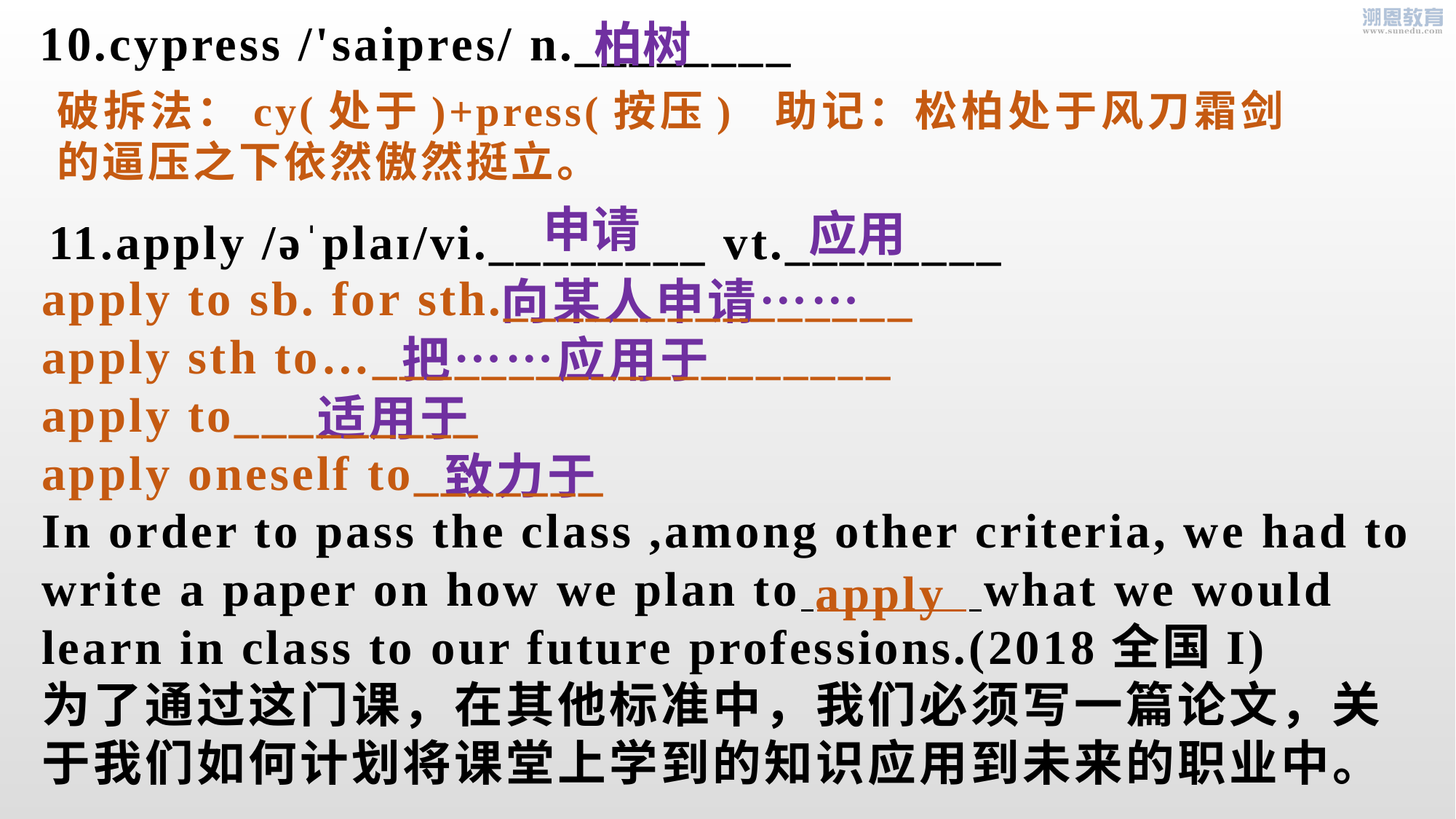

10.cypress /'saipres/ n.________
柏树
破拆法：cy(处于)+press(按压)  助记：松柏处于风刀霜剑的逼压之下依然傲然挺立。
申请
应用
11.apply /əˈplaɪ/vi.________ vt.________
apply to sb. for sth._______________
apply sth to…___________________
apply to_________
apply oneself to_______
In order to pass the class ,among other criteria, we had to write a paper on how we plan to            what we would learn in class to our future professions.(2018全国I)
为了通过这门课，在其他标准中，我们必须写一篇论文，关于我们如何计划将课堂上学到的知识应用到未来的职业中。

              向某人申请……
       把……应用于
 适用于
          致力于
apply